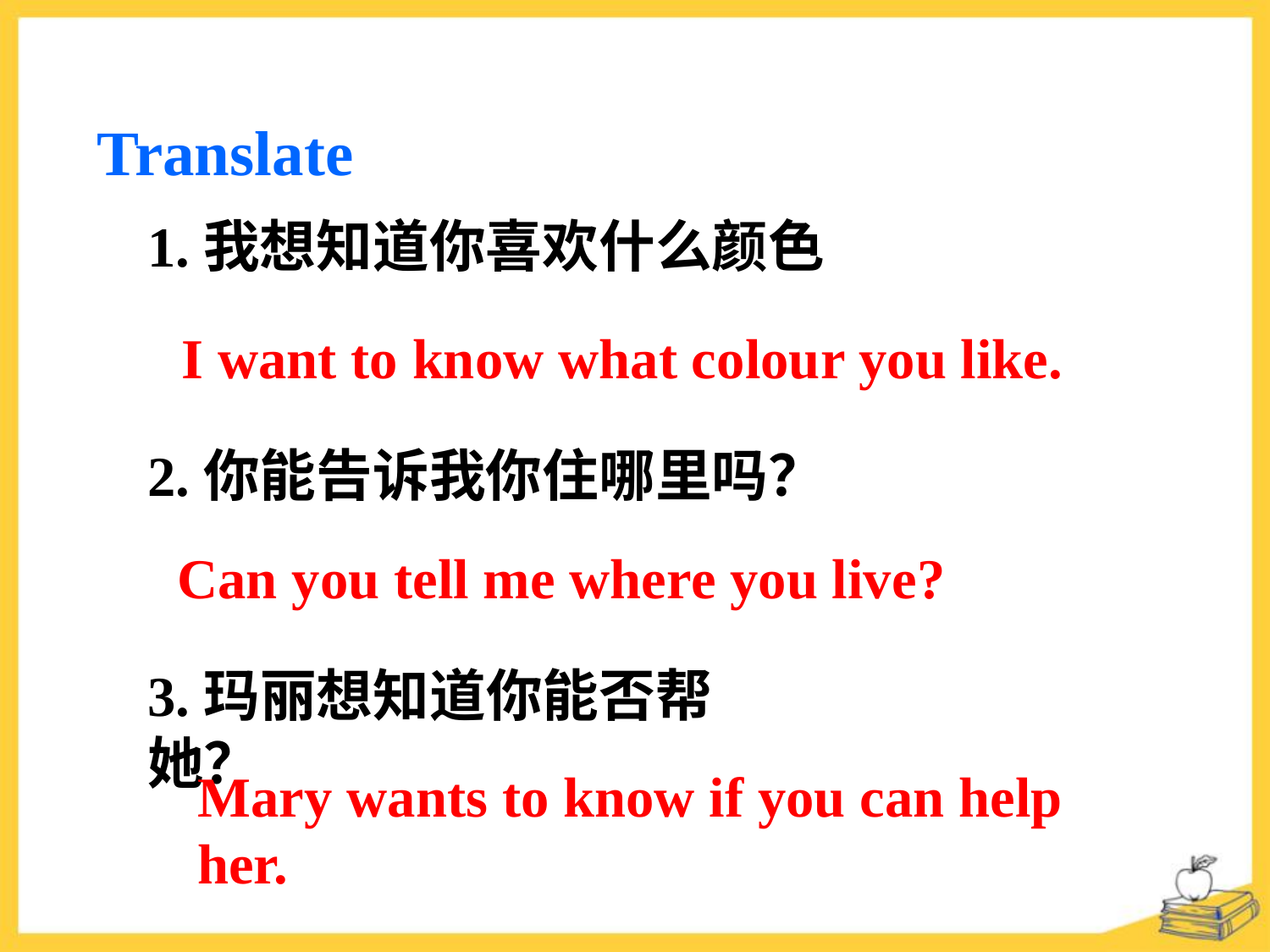

Translate
1.我想知道你喜欢什么颜色
 I want to know what colour you like.
2.你能告诉我你住哪里吗？
Can you tell me where you live?
3.玛丽想知道你能否帮她？
Mary wants to know if you can help her.